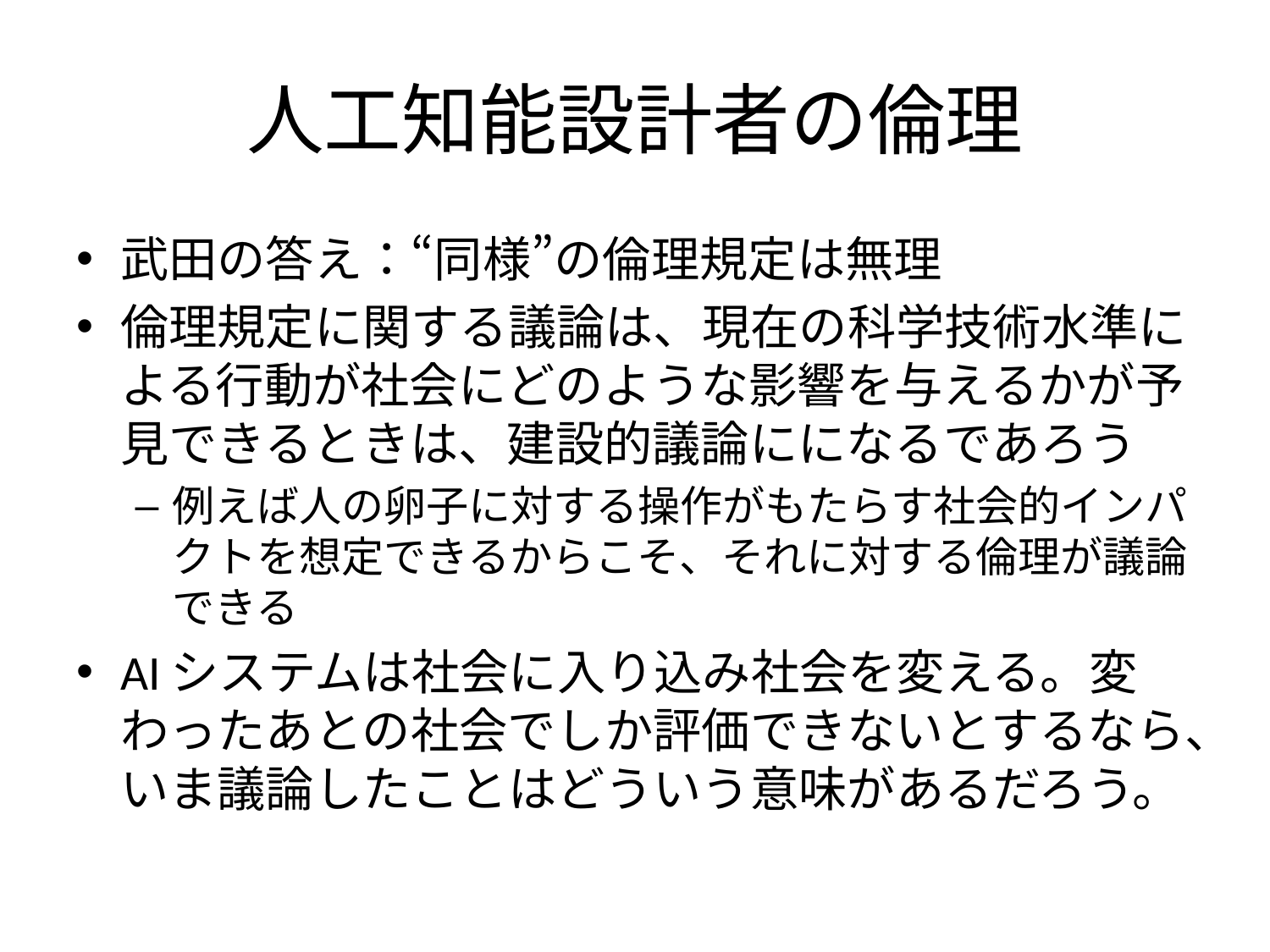

# 人工知能設計者の倫理
武田の答え：“同様”の倫理規定は無理
倫理規定に関する議論は、現在の科学技術水準による行動が社会にどのような影響を与えるかが予見できるときは、建設的議論にになるであろう
例えば人の卵子に対する操作がもたらす社会的インパクトを想定できるからこそ、それに対する倫理が議論できる
AIシステムは社会に入り込み社会を変える。変わったあとの社会でしか評価できないとするなら、いま議論したことはどういう意味があるだろう。